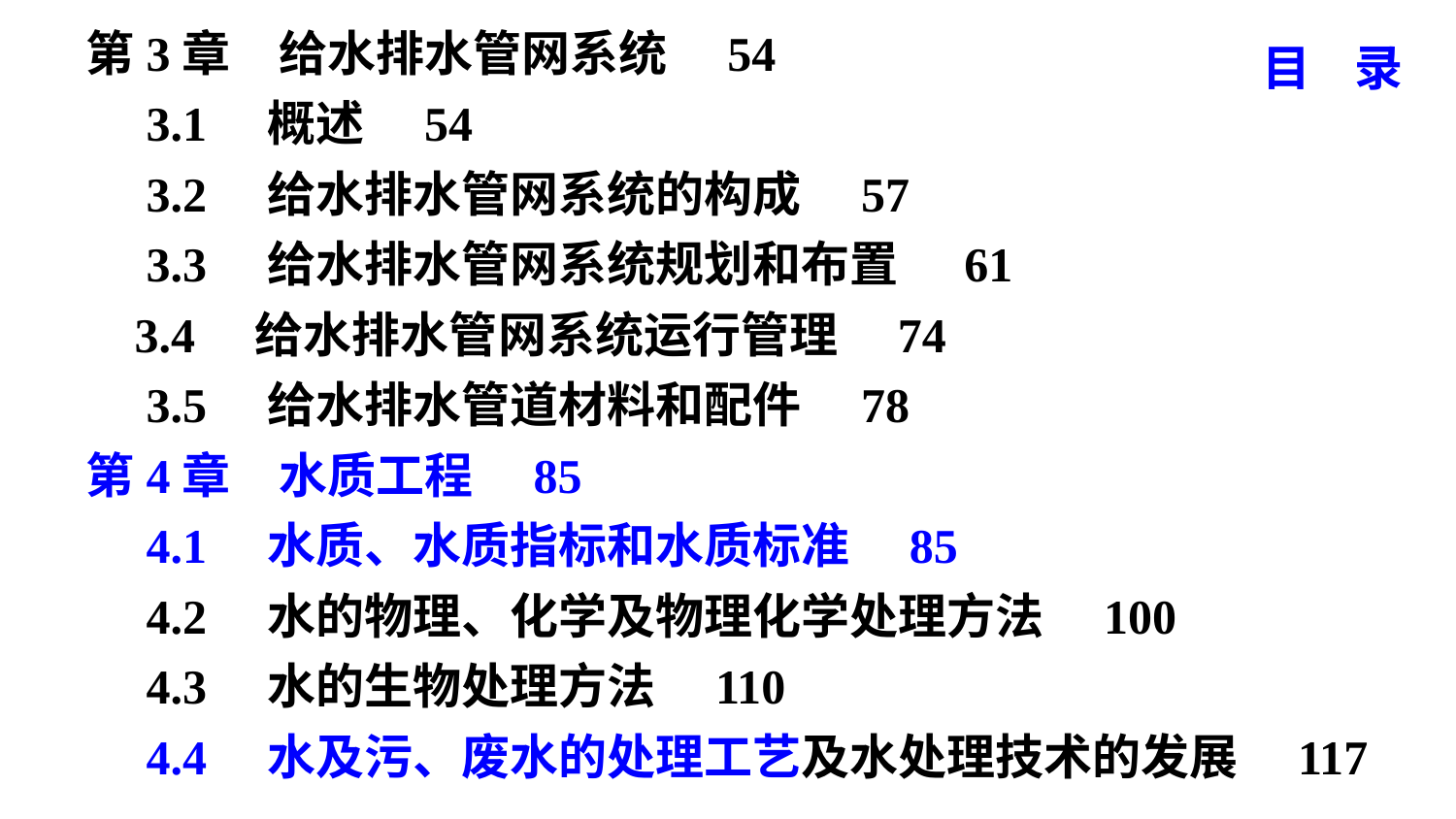

第3章　给水排水管网系统 54
　3.1　概述 54
　3.2　给水排水管网系统的构成 57
　3.3　给水排水管网系统规划和布置 61
    3.4　给水排水管网系统运行管理 74
　3.5　给水排水管道材料和配件 78
第4章　水质工程 85
　4.1　水质、水质指标和水质标准 85
　4.2　水的物理、化学及物理化学处理方法 100
　4.3　水的生物处理方法 110
　4.4　水及污、废水的处理工艺及水处理技术的发展 117
目    录